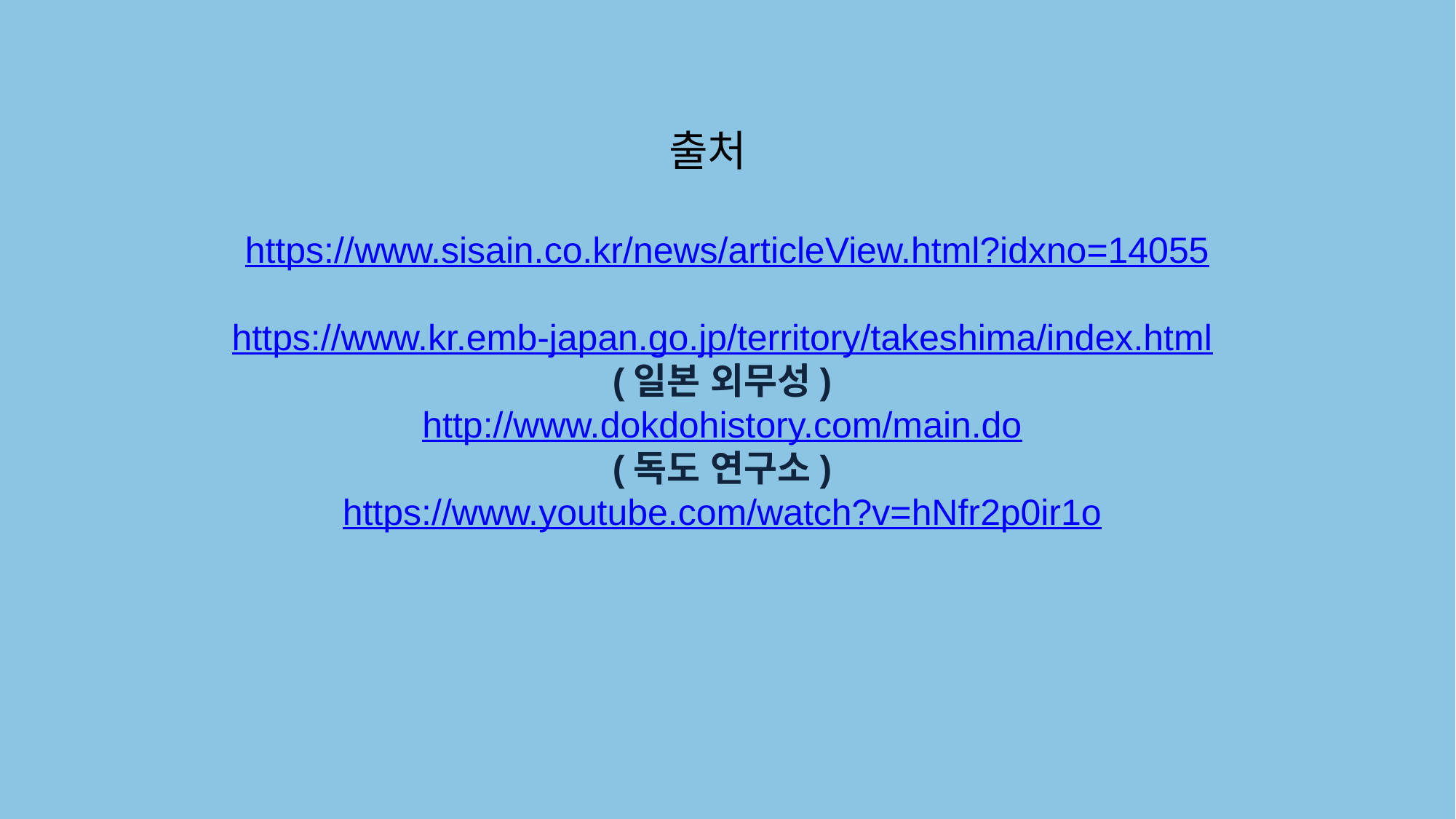

출처
 https://www.sisain.co.kr/news/articleView.html?idxno=14055

https://www.kr.emb-japan.go.jp/territory/takeshima/index.html
(일본 외무성)
http://www.dokdohistory.com/main.do
(독도 연구소)
https://www.youtube.com/watch?v=hNfr2p0ir1o